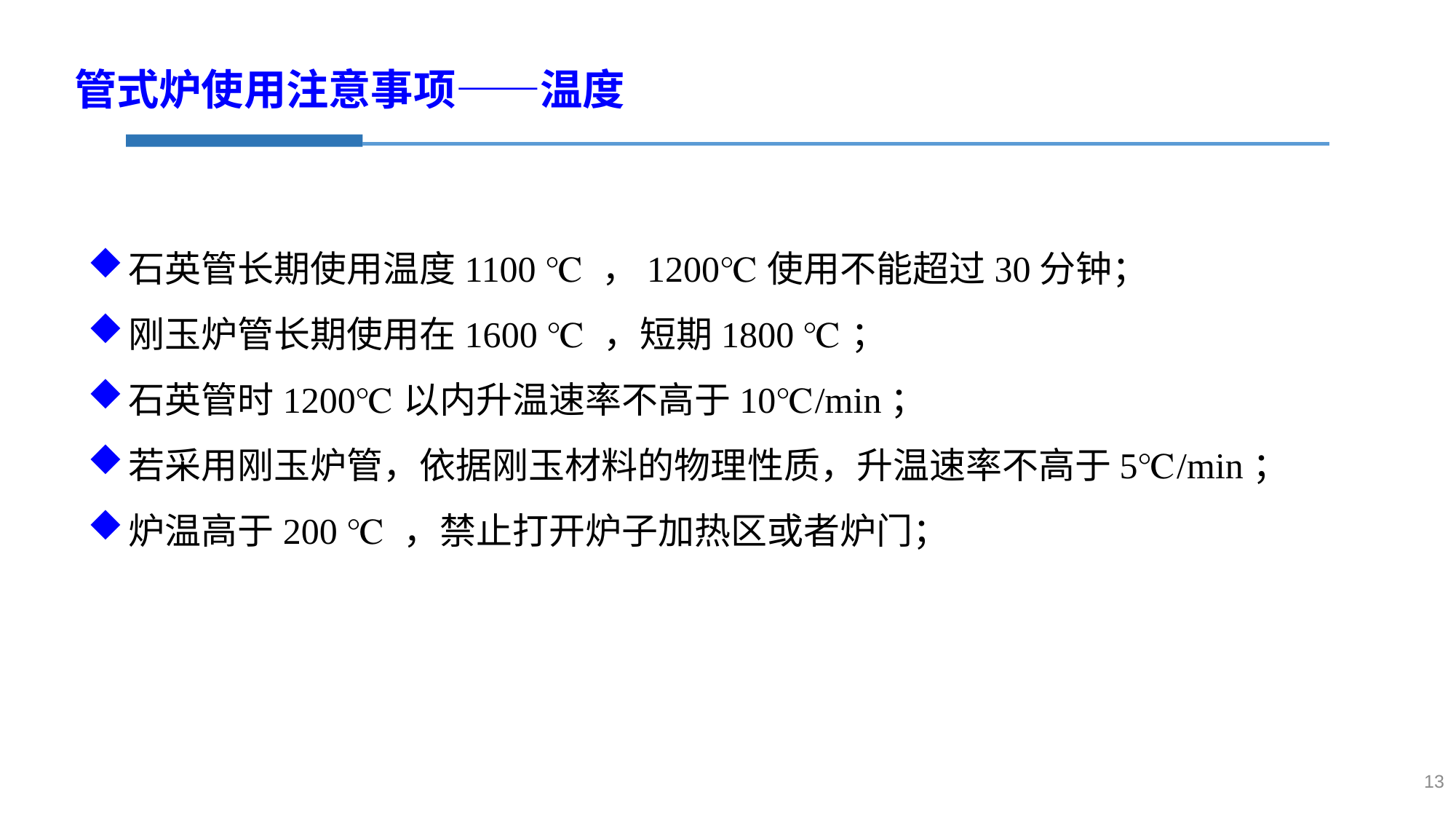

管式炉使用注意事项——温度
石英管长期使用温度1100 ℃ ，1200℃使用不能超过30分钟；
刚玉炉管长期使用在1600 ℃ ，短期1800 ℃；
石英管时1200℃以内升温速率不高于10℃/min；
若采用刚玉炉管，依据刚玉材料的物理性质，升温速率不高于5℃/min；
炉温高于200 ℃ ，禁止打开炉子加热区或者炉门；
13